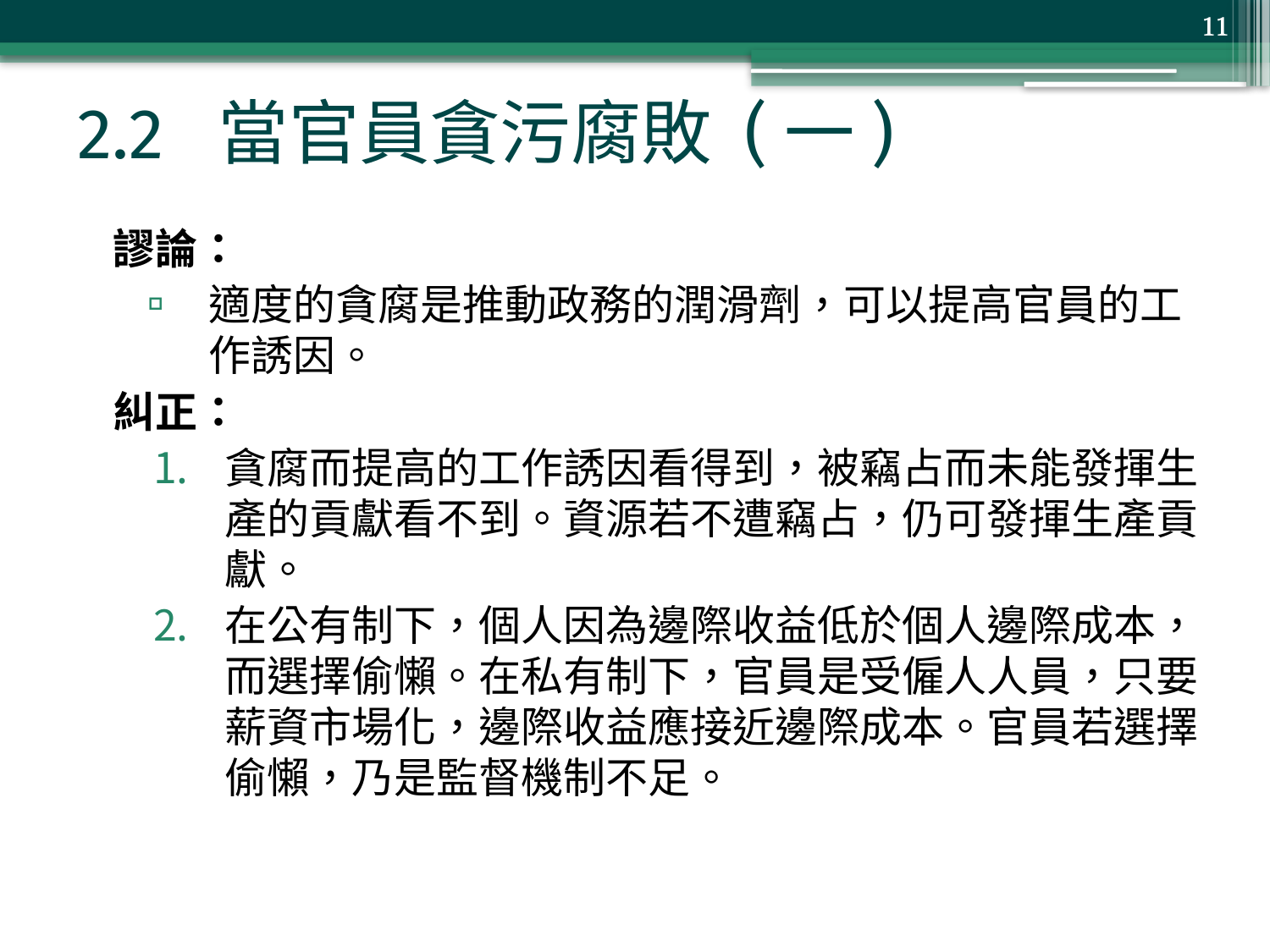

11
# 2.2  當官員貪污腐敗 (一)
謬論：
適度的貪腐是推動政務的潤滑劑，可以提高官員的工作誘因。
糾正：
貪腐而提高的工作誘因看得到，被竊占而未能發揮生產的貢獻看不到。資源若不遭竊占，仍可發揮生產貢獻。
在公有制下，個人因為邊際收益低於個人邊際成本，而選擇偷懶。在私有制下，官員是受僱人人員，只要薪資市場化，邊際收益應接近邊際成本。官員若選擇偷懶，乃是監督機制不足。